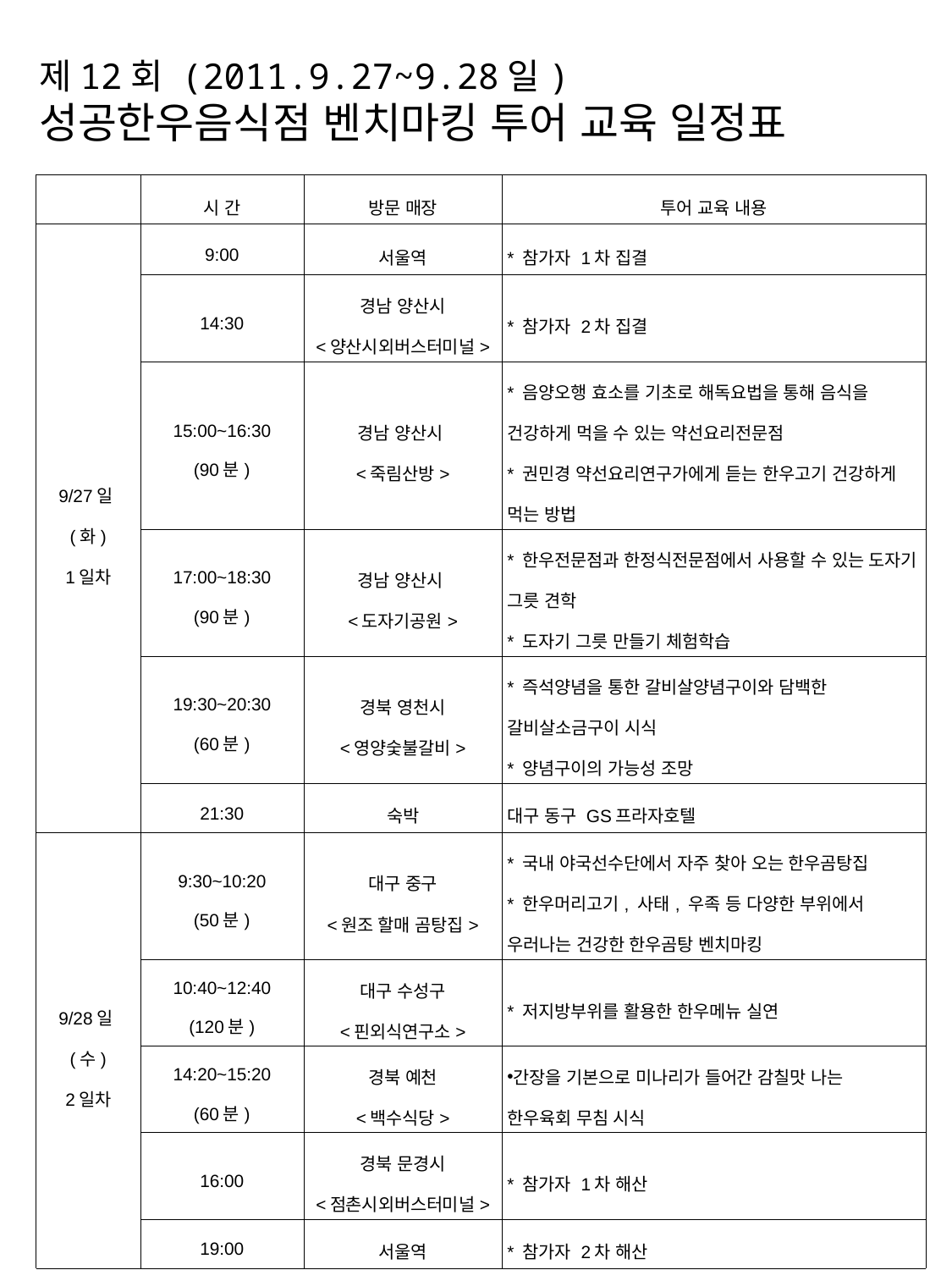

# 제12회 (2011.9.27~9.28일) 성공한우음식점 벤치마킹 투어 교육 일정표
|  | 시 간 | 방문 매장 | 투어 교육 내용 |
| --- | --- | --- | --- |
| 9/27일(화) 1일차 | 9:00 | 서울역 | \* 참가자 1차 집결 |
|  | 14:30 | 경남 양산시 <양산시외버스터미널> | \* 참가자 2차 집결 |
|  | 15:00~16:30 (90분) | 경남 양산시 <죽림산방> | \* 음양오행 효소를 기초로 해독요법을 통해 음식을 건강하게 먹을 수 있는 약선요리전문점 \* 권민경 약선요리연구가에게 듣는 한우고기 건강하게 먹는 방법 |
|  | 17:00~18:30 (90분) | 경남 양산시 <도자기공원> | \* 한우전문점과 한정식전문점에서 사용할 수 있는 도자기 그릇 견학 \* 도자기 그릇 만들기 체험학습 |
|  | 19:30~20:30 (60분) | 경북 영천시 <영양숯불갈비> | \* 즉석양념을 통한 갈비살양념구이와 담백한 갈비살소금구이 시식 \* 양념구이의 가능성 조망 |
|  | 21:30 | 숙박 | 대구 동구 GS프라자호텔 |
| 9/28일(수) 2일차 | 9:30~10:20 (50분) | 대구 중구 <원조 할매 곰탕집> | \* 국내 야국선수단에서 자주 찾아 오는 한우곰탕집 \* 한우머리고기, 사태, 우족 등 다양한 부위에서 우러나는 건강한 한우곰탕 벤치마킹 |
|  | 10:40~12:40 (120분) | 대구 수성구 <핀외식연구소> | \* 저지방부위를 활용한 한우메뉴 실연 |
|  | 14:20~15:20 (60분) | 경북 예천 <백수식당> | 간장을 기본으로 미나리가 들어간 감칠맛 나는 한우육회 무침 시식 |
|  | 16:00 | 경북 문경시 <점촌시외버스터미널> | \* 참가자 1차 해산 |
|  | 19:00 | 서울역 | \* 참가자 2차 해산 |